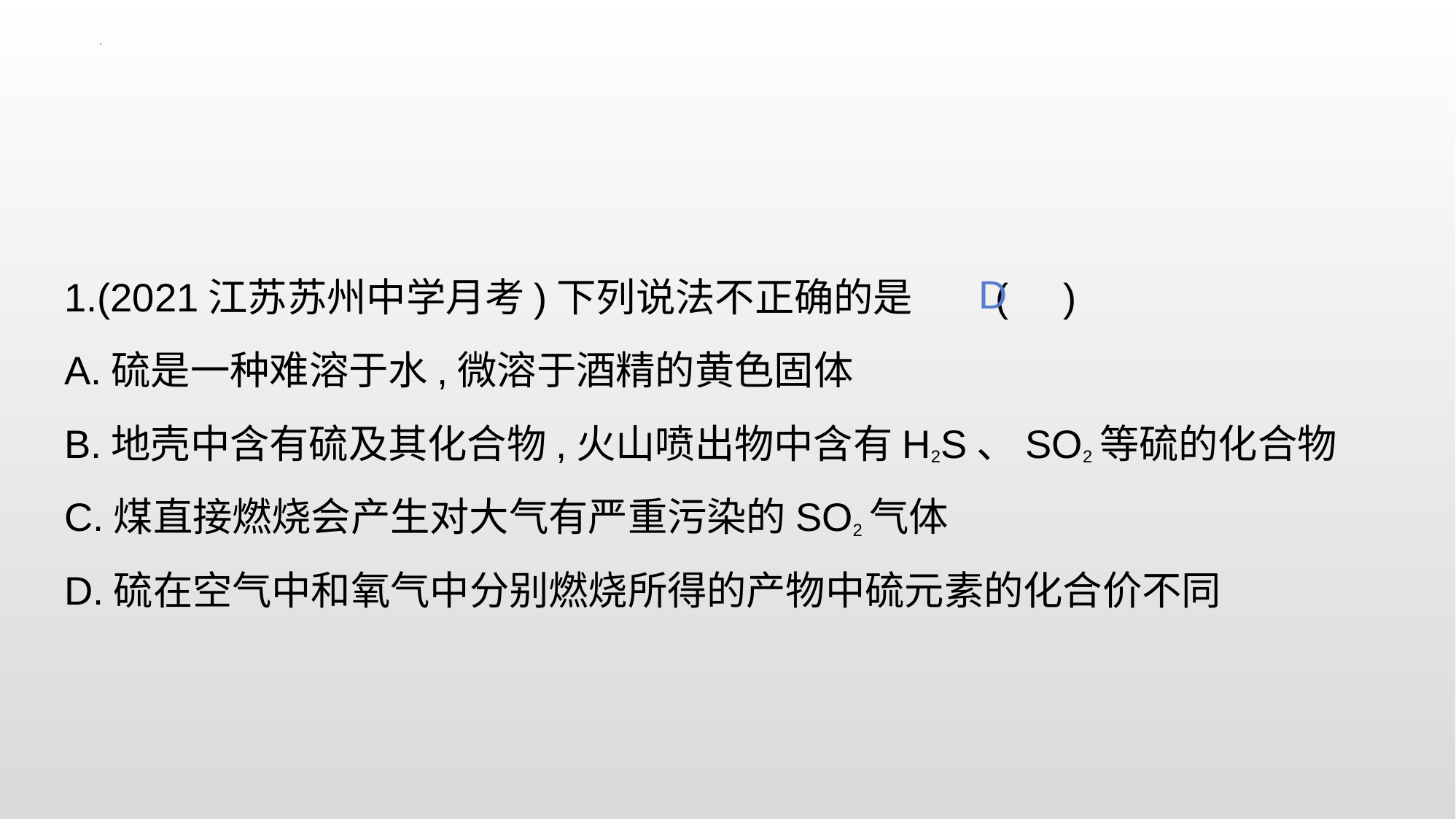

1.(2021江苏苏州中学月考)下列说法不正确的是     (     )
A.硫是一种难溶于水,微溶于酒精的黄色固体
B.地壳中含有硫及其化合物,火山喷出物中含有H2S、SO2等硫的化合物
C.煤直接燃烧会产生对大气有严重污染的SO2气体
D.硫在空气中和氧气中分别燃烧所得的产物中硫元素的化合价不同
D